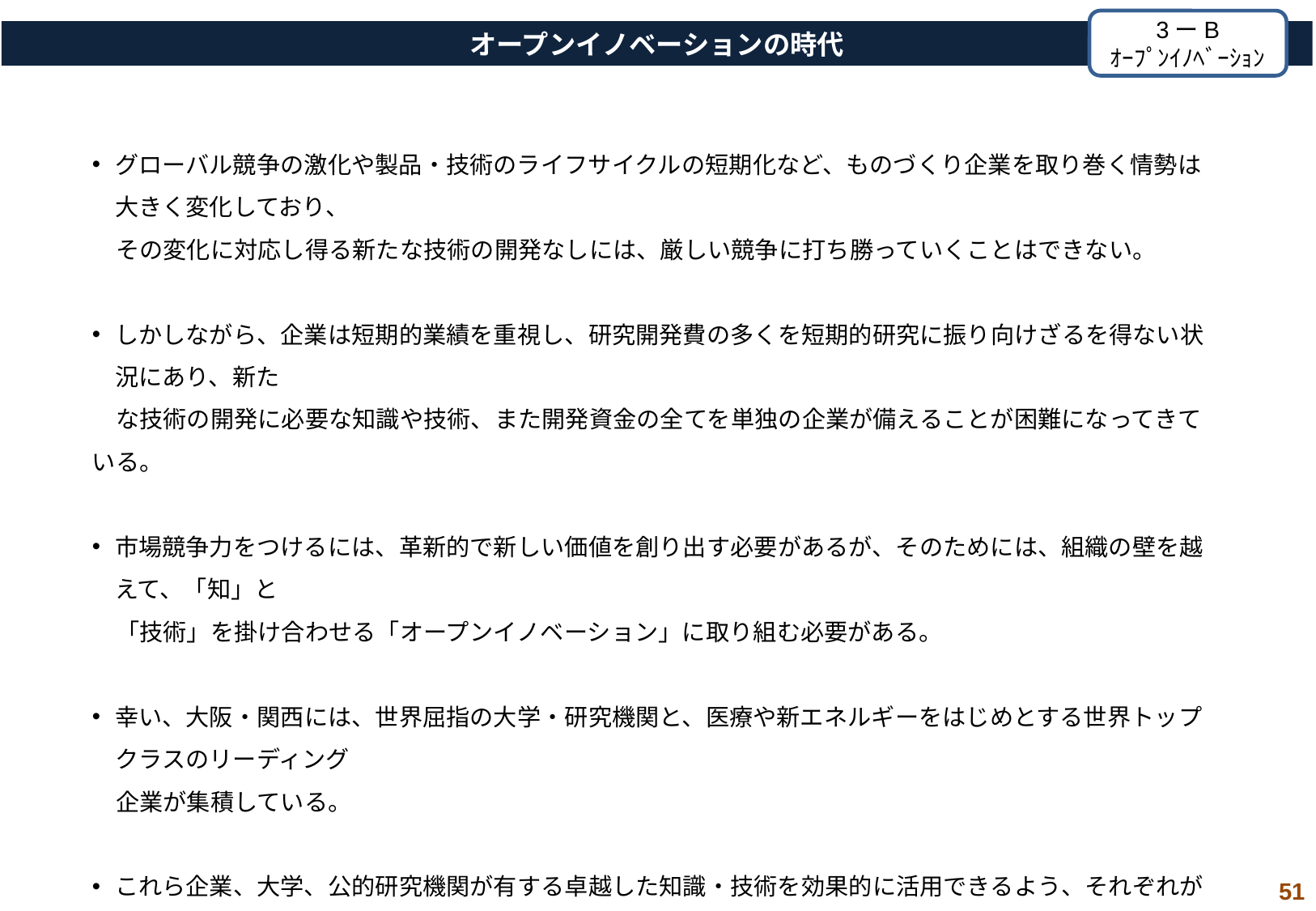

3ーB
ｵｰﾌﾟﾝｲﾉﾍﾞｰｼｮﾝ
オープンイノベーションの時代

グローバル競争の激化や製品・技術のライフサイクルの短期化など、ものづくり企業を取り巻く情勢は大きく変化しており、
　その変化に対応し得る新たな技術の開発なしには、厳しい競争に打ち勝っていくことはできない。

しかしながら、企業は短期的業績を重視し、研究開発費の多くを短期的研究に振り向けざるを得ない状況にあり、新た
　な技術の開発に必要な知識や技術、また開発資金の全てを単独の企業が備えることが困難になってきている。

市場競争力をつけるには、革新的で新しい価値を創り出す必要があるが、そのためには、組織の壁を越えて、「知」と
　「技術」を掛け合わせる「オープンイノベーション」に取り組む必要がある。

幸い、大阪・関西には、世界屈指の大学・研究機関と、医療や新エネルギーをはじめとする世界トップクラスのリーディング
　企業が集積している。

これら企業、大学、公的研究機関が有する卓越した知識・技術を効果的に活用できるよう、それぞれが有する情報の
　「見える化」を図るとともに、スピード感を持って社会実装できるよう、産学官の人材、知、資金が結集した「場」の形成を
　進めることが重要であり、公設試はその中核を担う機関の一つとならければならない。

51